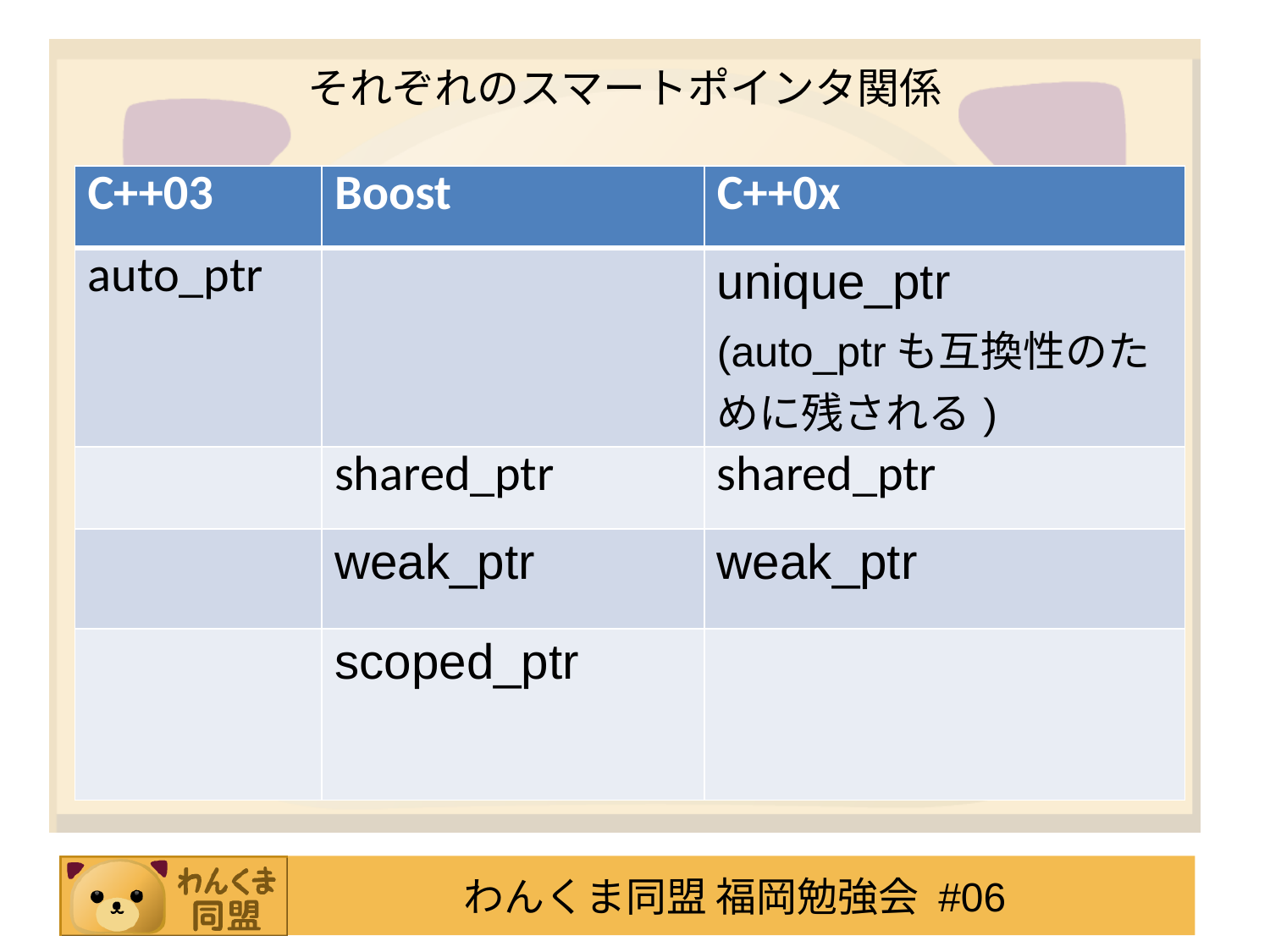

# それぞれのスマートポインタ関係
| C++03 | Boost | C++0x |
| --- | --- | --- |
| auto\_ptr |  | unique\_ptr (auto\_ptrも互換性のために残される) |
|  | shared\_ptr | shared\_ptr |
|  | weak\_ptr | weak\_ptr |
|  | scoped\_ptr |  |